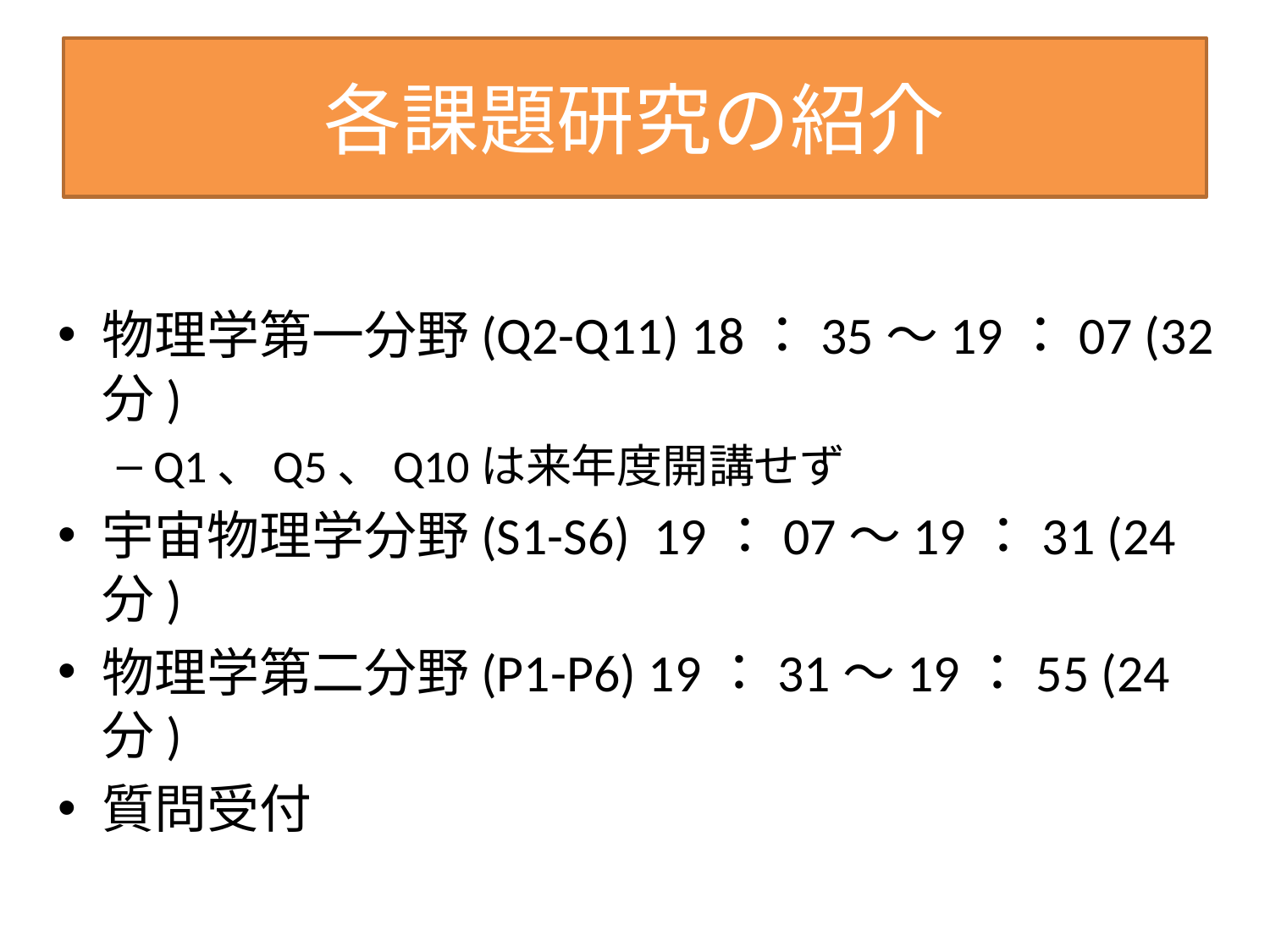

# 各課題研究の紹介

物理学第一分野(Q2-Q11) 18：35～19：07 (32分)
Q1、Q5、Q10は来年度開講せず
宇宙物理学分野(S1-S6)  19：07～19：31 (24分)
物理学第二分野(P1-P6) 19：31～19：55 (24分)
質問受付